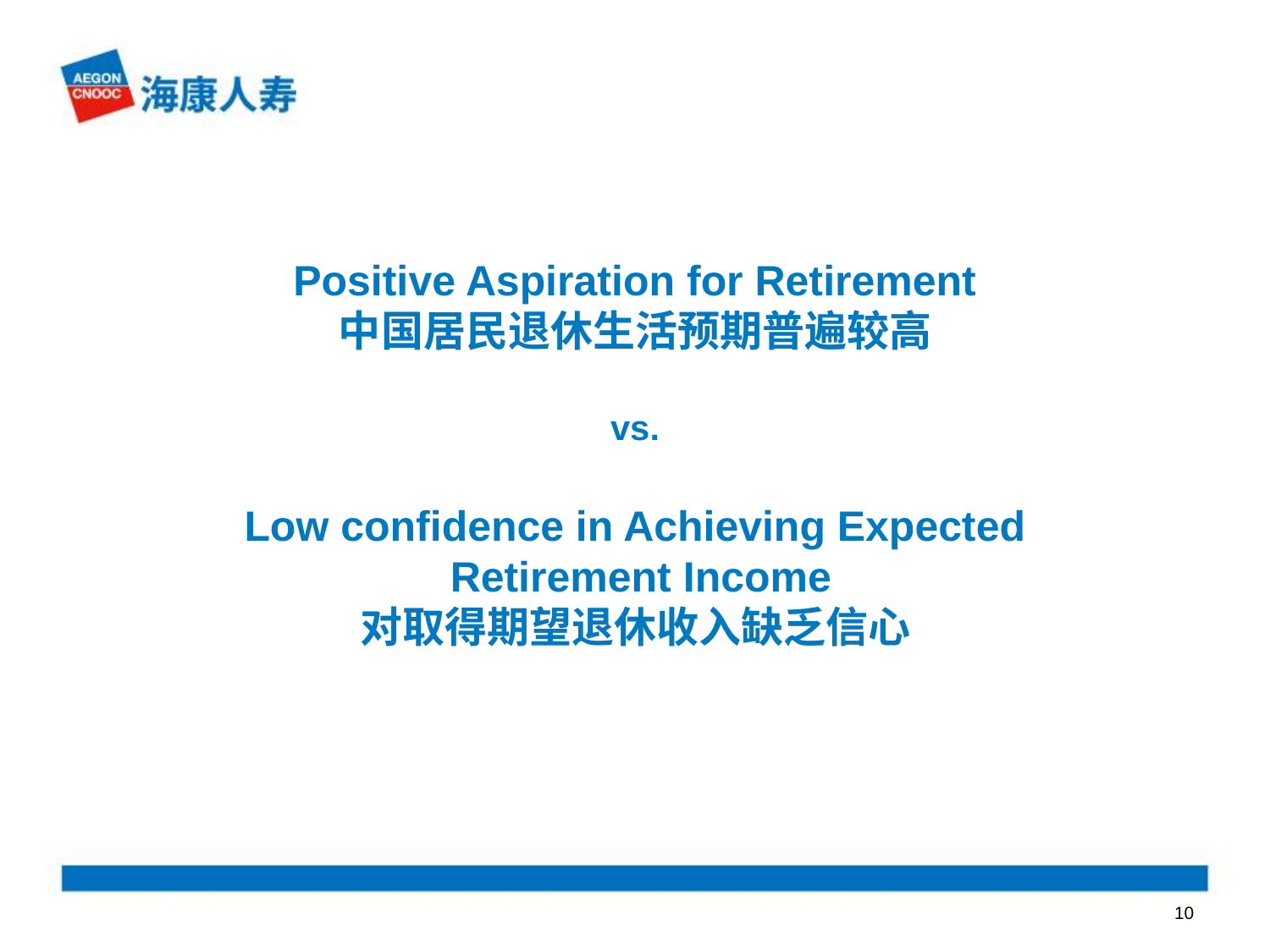

# Positive Aspiration for Retirement 中国居民退休生活预期普遍较高 vs. Low confidence in Achieving Expected Retirement Income 对取得期望退休收入缺乏信心
10